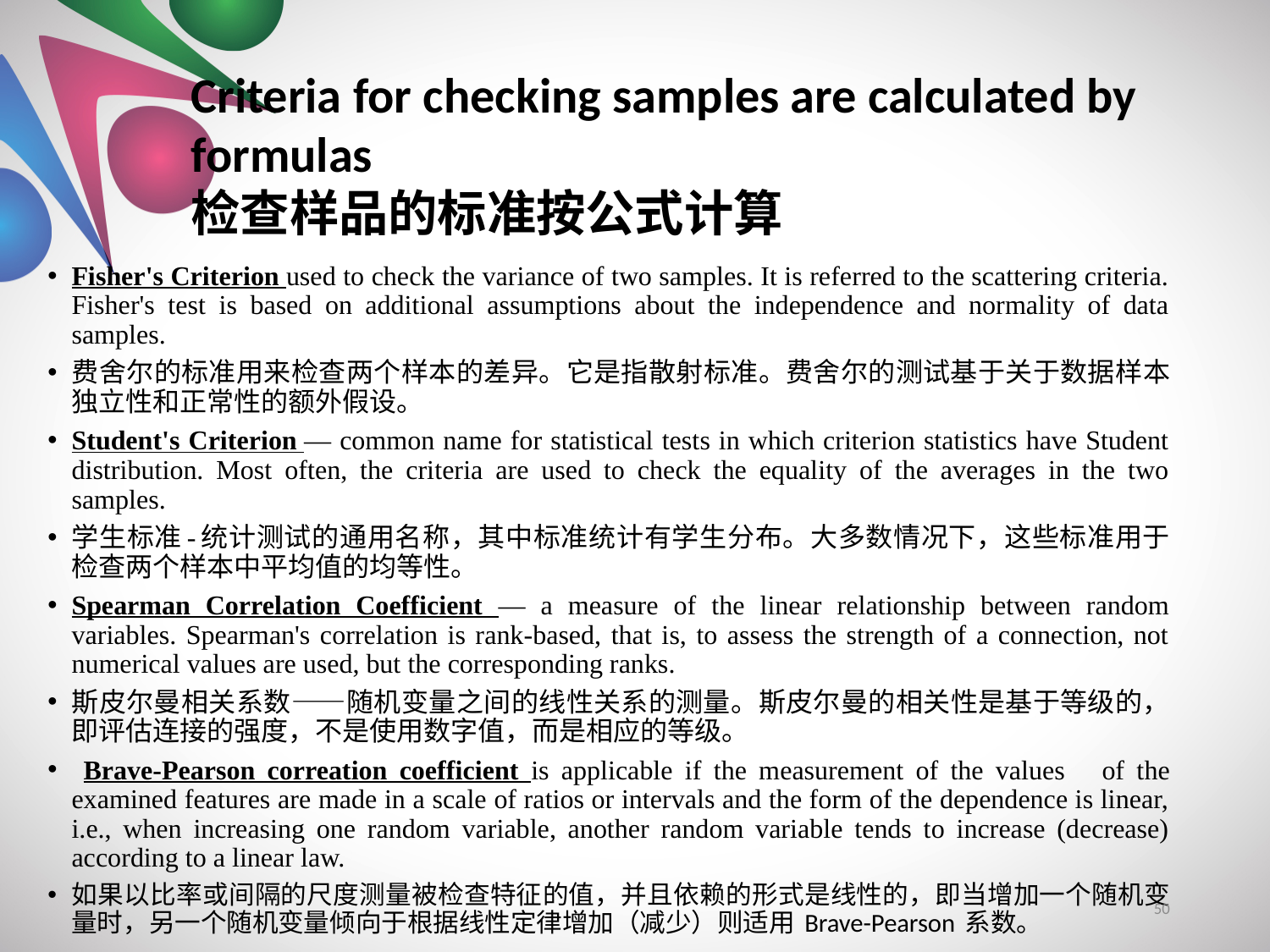

# Criteria for checking samples are calculated by formulas 检查样品的标准按公式计算

Fisher's Criterion used to check the variance of two samples. It is referred to the scattering criteria. Fisher's test is based on additional assumptions about the independence and normality of data samples.
费舍尔的标准用来检查两个样本的差异。它是指散射标准。费舍尔的测试基于关于数据样本独立性和正常性的额外假设。
Student's Criterion — common name for statistical tests in which criterion statistics have Student distribution. Most often, the criteria are used to check the equality of the averages in the two samples.
学生标准-统计测试的通用名称，其中标准统计有学生分布。大多数情况下，这些标准用于检查两个样本中平均值的均等性。
Spearman Correlation Coefficient — a measure of the linear relationship between random variables. Spearman's correlation is rank-based, that is, to assess the strength of a connection, not numerical values are used, but the corresponding ranks.
斯皮尔曼相关系数——随机变量之间的线性关系的测量。斯皮尔曼的相关性是基于等级的，即评估连接的强度，不是使用数字值，而是相应的等级。
 Brave-Pearson correation coefficient is applicable if the measurement of the values ​ ​ of the examined features are made in a scale of ratios or intervals and the form of the dependence is linear, i.e., when increasing one random variable, another random variable tends to increase (decrease) according to a linear law.
如果以比率或间隔的尺度测量被检查特征的值，并且依赖的形式是线性的，即当增加一个随机变量时，另一个随机变量倾向于根据线性定律增加（减少）则适用 Brave-Pearson 系数。

50